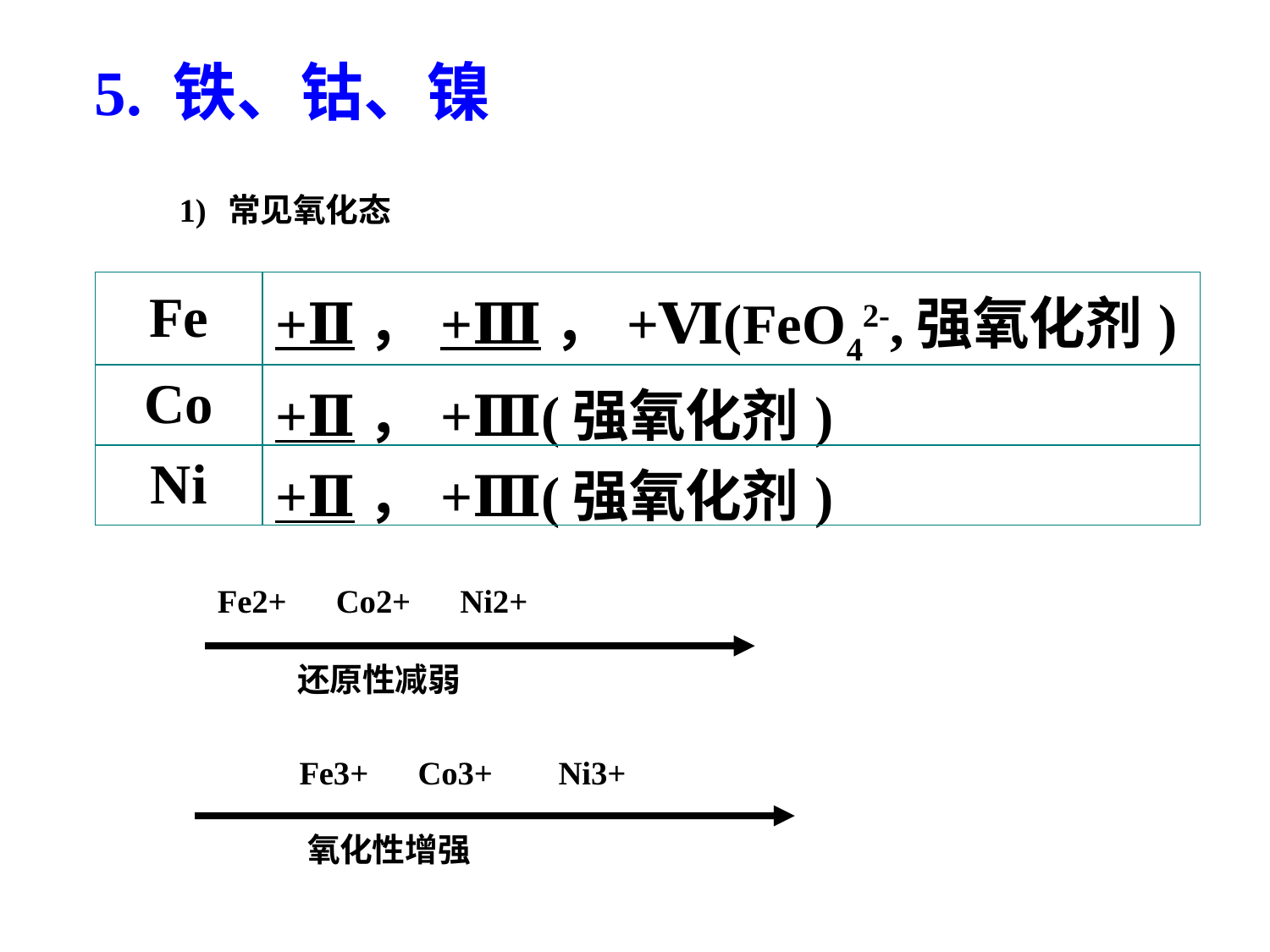

5. 铁、钴、镍
1) 常见氧化态
| Fe | +Ⅱ，+Ⅲ，+Ⅵ(FeO42-,强氧化剂) |
| --- | --- |
| Co | +Ⅱ，+Ⅲ(强氧化剂) |
| Ni | +Ⅱ，+Ⅲ(强氧化剂) |
Fe2+      Co2+      Ni2+

还原性减弱
Fe3+      Co3+        Ni3+

氧化性增强
116